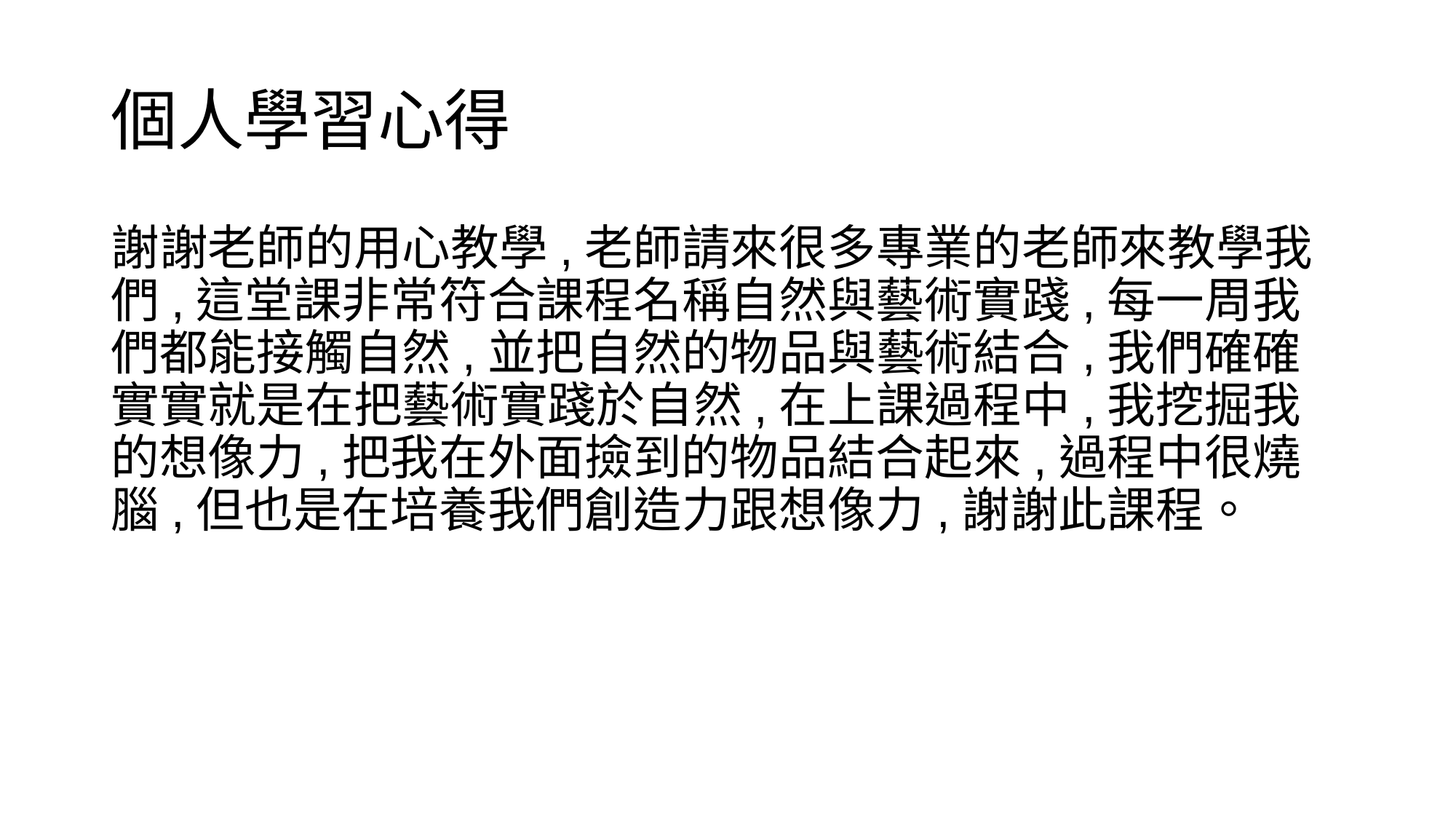

# 個人學習心得
謝謝老師的用心教學,老師請來很多專業的老師來教學我們,這堂課非常符合課程名稱自然與藝術實踐,每一周我們都能接觸自然,並把自然的物品與藝術結合,我們確確實實就是在把藝術實踐於自然,在上課過程中,我挖掘我的想像力,把我在外面撿到的物品結合起來,過程中很燒腦,但也是在培養我們創造力跟想像力,謝謝此課程。